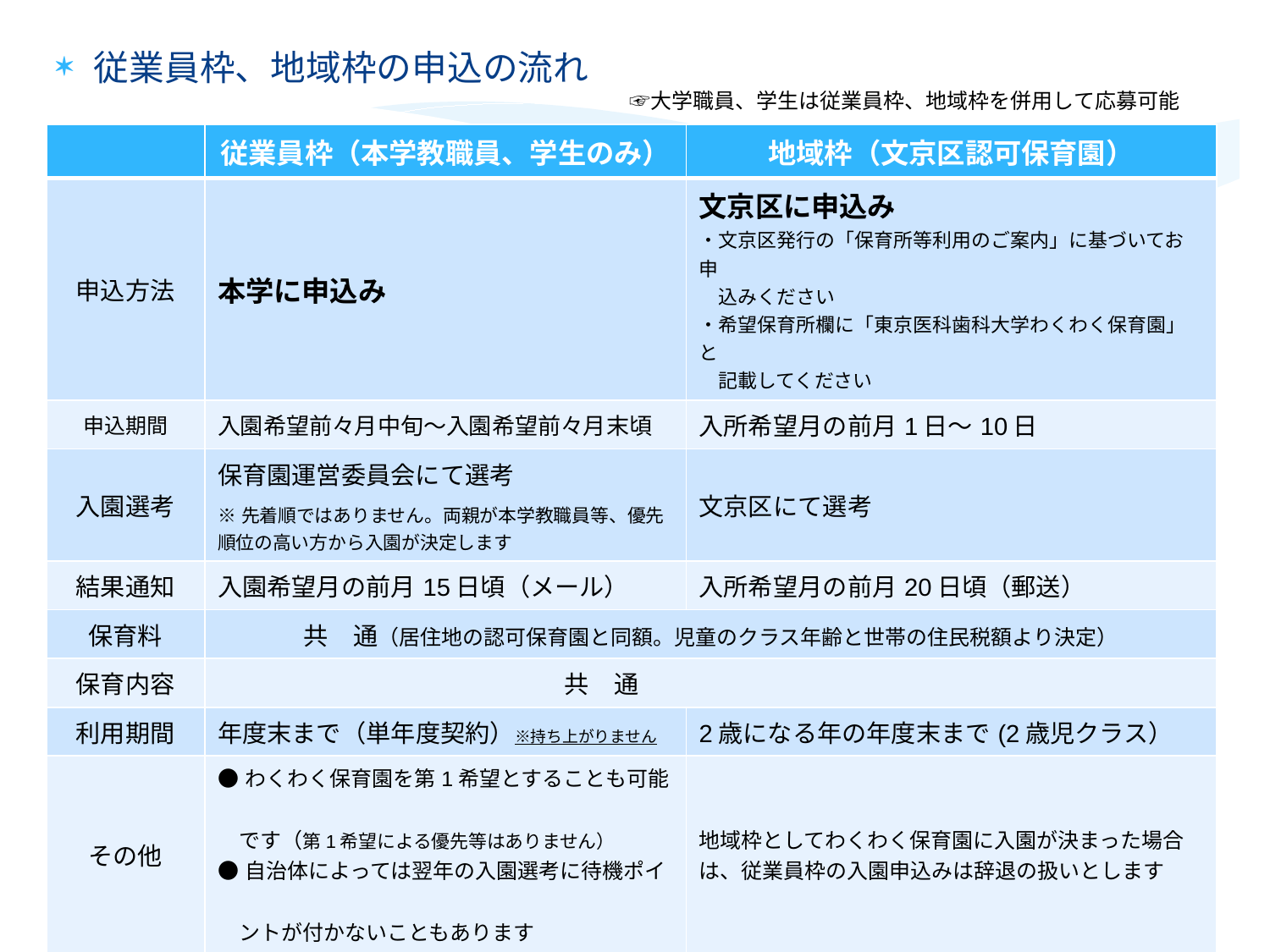

従業員枠、地域枠の申込の流れ
　　☞大学職員、学生は従業員枠、地域枠を併用して応募可能
|  | 従業員枠（本学教職員、学生のみ） | 地域枠（文京区認可保育園） |
| --- | --- | --- |
| 申込方法 | 本学に申込み | 文京区に申込み ・文京区発行の「保育所等利用のご案内」に基づいてお申　　　 　込みください ・希望保育所欄に「東京医科歯科大学わくわく保育園」と　 　記載してください |
| 申込期間 | 入園希望前々月中旬～入園希望前々月末頃 | 入所希望月の前月1日～10日 |
| 入園選考 | 保育園運営委員会にて選考 ※先着順ではありません。両親が本学教職員等、優先順位の高い方から入園が決定します | 文京区にて選考 |
| 結果通知 | 入園希望月の前月15日頃（メール） | 入所希望月の前月20日頃（郵送） |
| 保育料 | 共　通（居住地の認可保育園と同額。児童のクラス年齢と世帯の住民税額より決定） |  |
| 保育内容 | 共　通 |  |
| 利用期間 | 年度末まで（単年度契約）※持ち上がりません | 2歳になる年の年度末まで(2歳児クラス） |
| その他 | ●わくわく保育園を第1希望とすることも可能　 　です（第1希望による優先等はありません） ●自治体によっては翌年の入園選考に待機ポイ　 　ントが付かないこともあります | 地域枠としてわくわく保育園に入園が決まった場合は、従業員枠の入園申込みは辞退の扱いとします |
| 問合わせ先 | 人事労務課給与・職員支援係　内線（4654） 1号館１階5番窓口 E-mail:　hoiku.adm@tmd.ac.jp Tel: 03-5803-4654 | 文京区子ども家庭部幼児保育課入園相談係 　〒112-8555文京区春日1-16-21 　文京シビックセンター12階南側 　Tel: 03-5803-1190 |